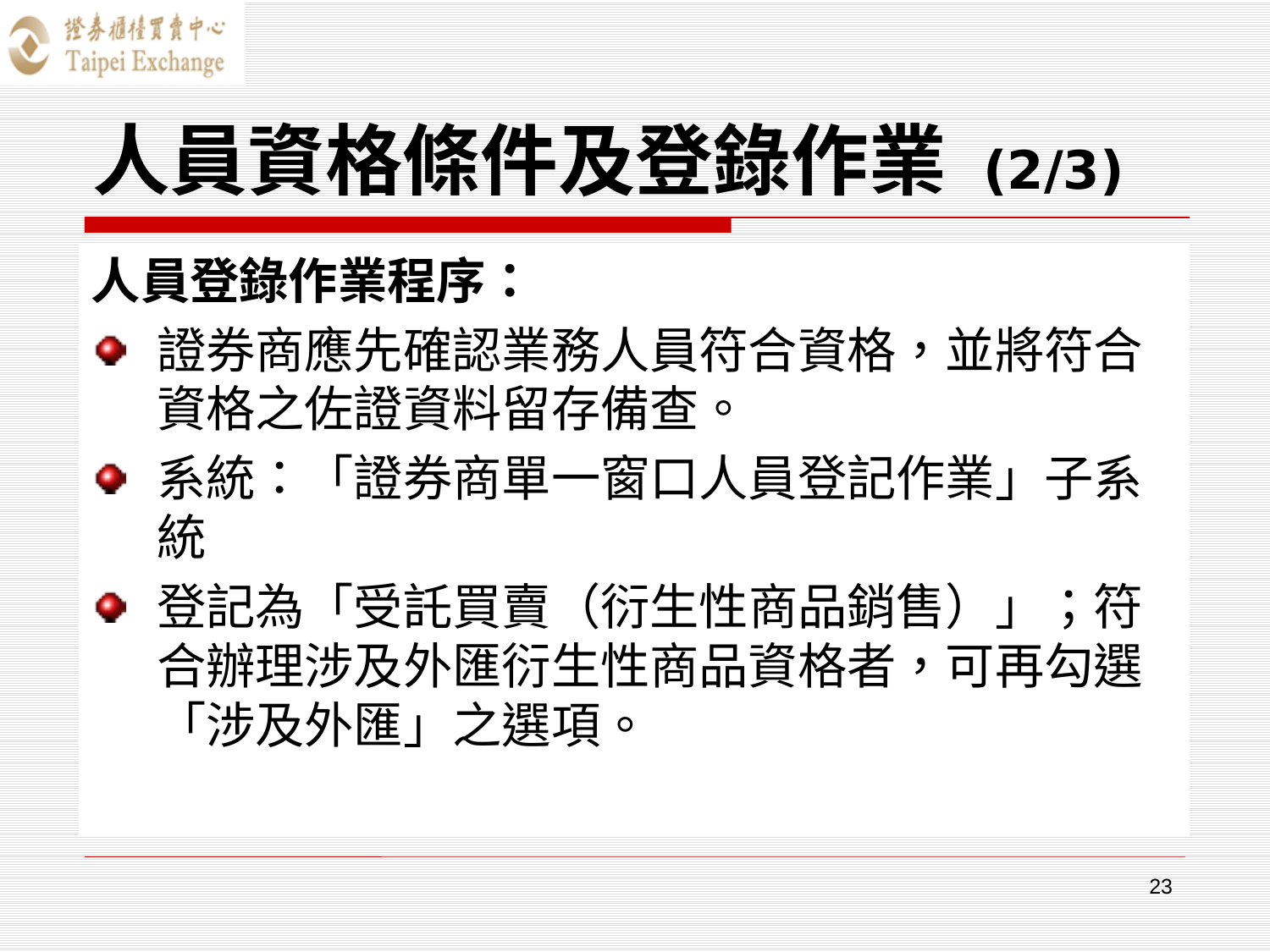

# 人員資格條件及登錄作業 (2/3)
人員登錄作業程序：
證券商應先確認業務人員符合資格，並將符合資格之佐證資料留存備查。
系統：「證券商單一窗口人員登記作業」子系統
登記為「受託買賣（衍生性商品銷售）」；符合辦理涉及外匯衍生性商品資格者，可再勾選「涉及外匯」之選項。
23